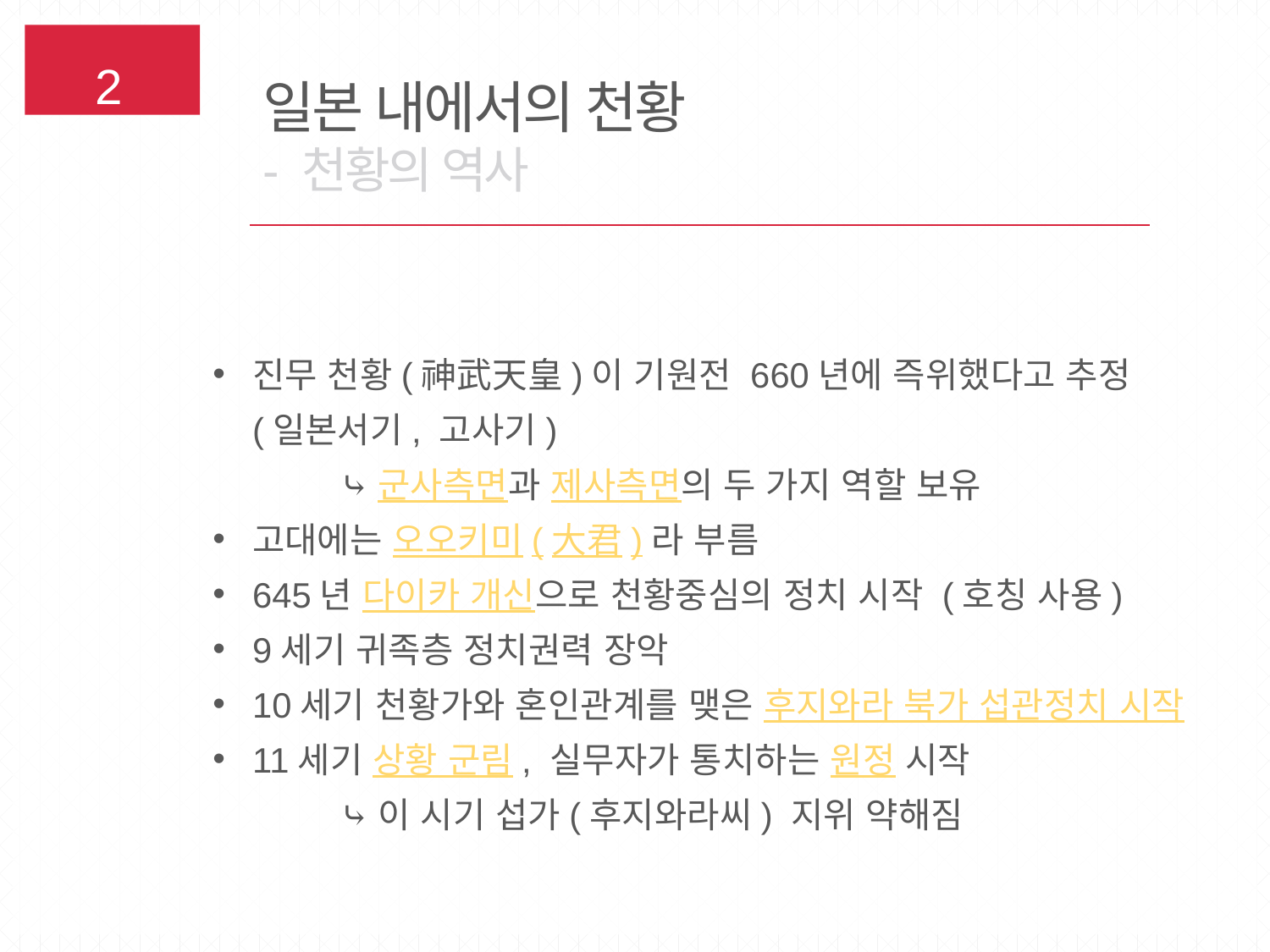

일본 내에서의 천황
- 천황의 역사

2

진무 천황(神武天皇)이 기원전 660년에 즉위했다고 추정 (일본서기, 고사기)
	⤷군사측면과 제사측면의 두 가지 역할 보유
고대에는 오오키미(大君)라 부름
645년 다이카 개신으로 천황중심의 정치 시작 (호칭 사용)
9세기 귀족층 정치권력 장악
10세기 천황가와 혼인관계를 맺은 후지와라 북가 섭관정치 시작
11세기 상황 군림, 실무자가 통치하는 원정 시작
	⤷이 시기 섭가(후지와라씨) 지위 약해짐